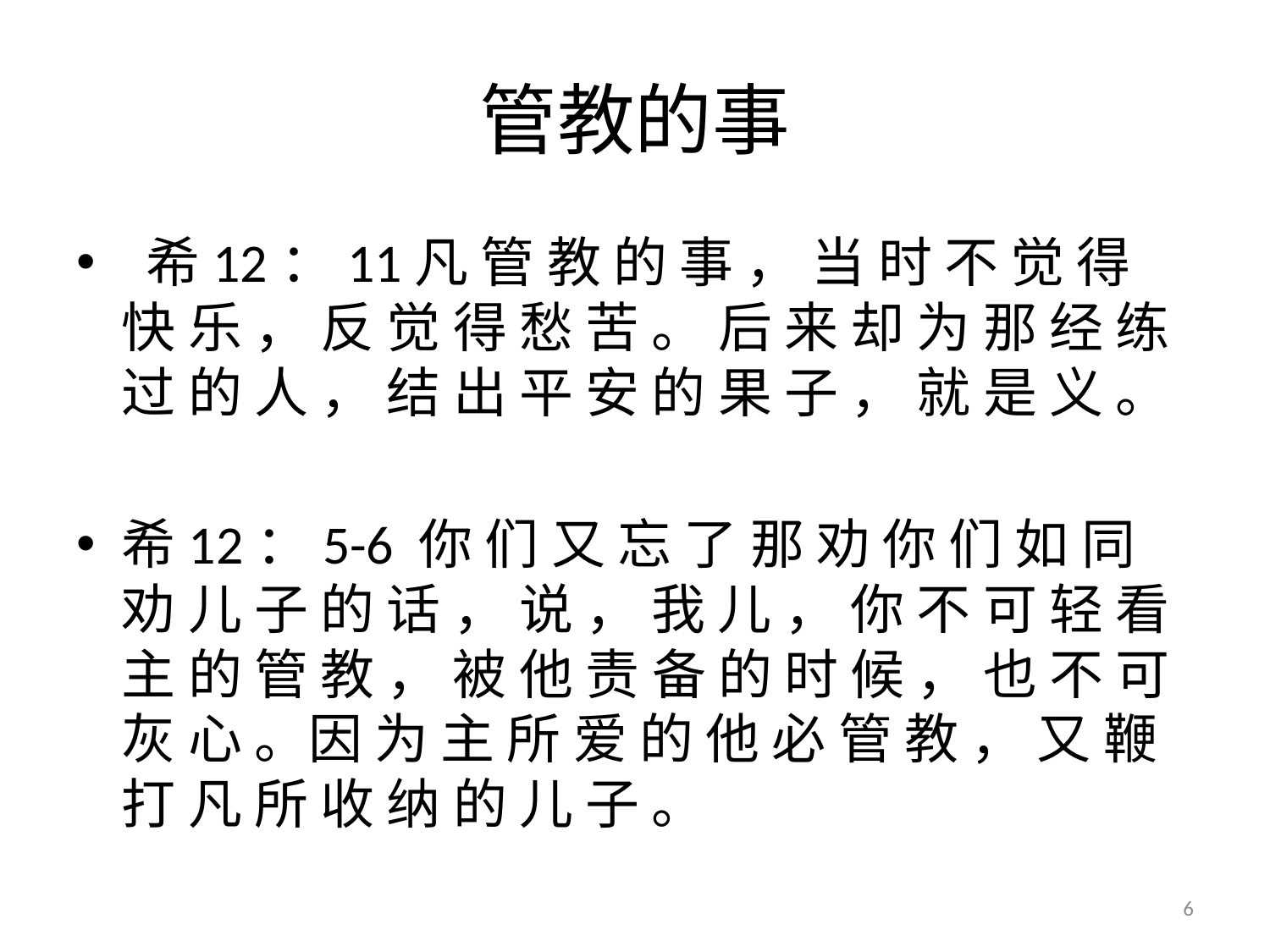

# 管教的事
 希12：11凡 管 教 的 事 ， 当 时 不 觉 得 快 乐 ， 反 觉 得 愁 苦 。 后 来 却 为 那 经 练 过 的 人 ， 结 出 平 安 的 果 子 ， 就 是 义 。

希12：5-6 你 们 又 忘 了 那 劝 你 们 如 同 劝 儿 子 的 话 ， 说 ， 我 儿 ， 你 不 可 轻 看 主 的 管 教 ， 被 他 责 备 的 时 候 ， 也 不 可 灰 心 。因 为 主 所 爱 的 他 必 管 教 ， 又 鞭 打 凡 所 收 纳 的 儿 子 。
6